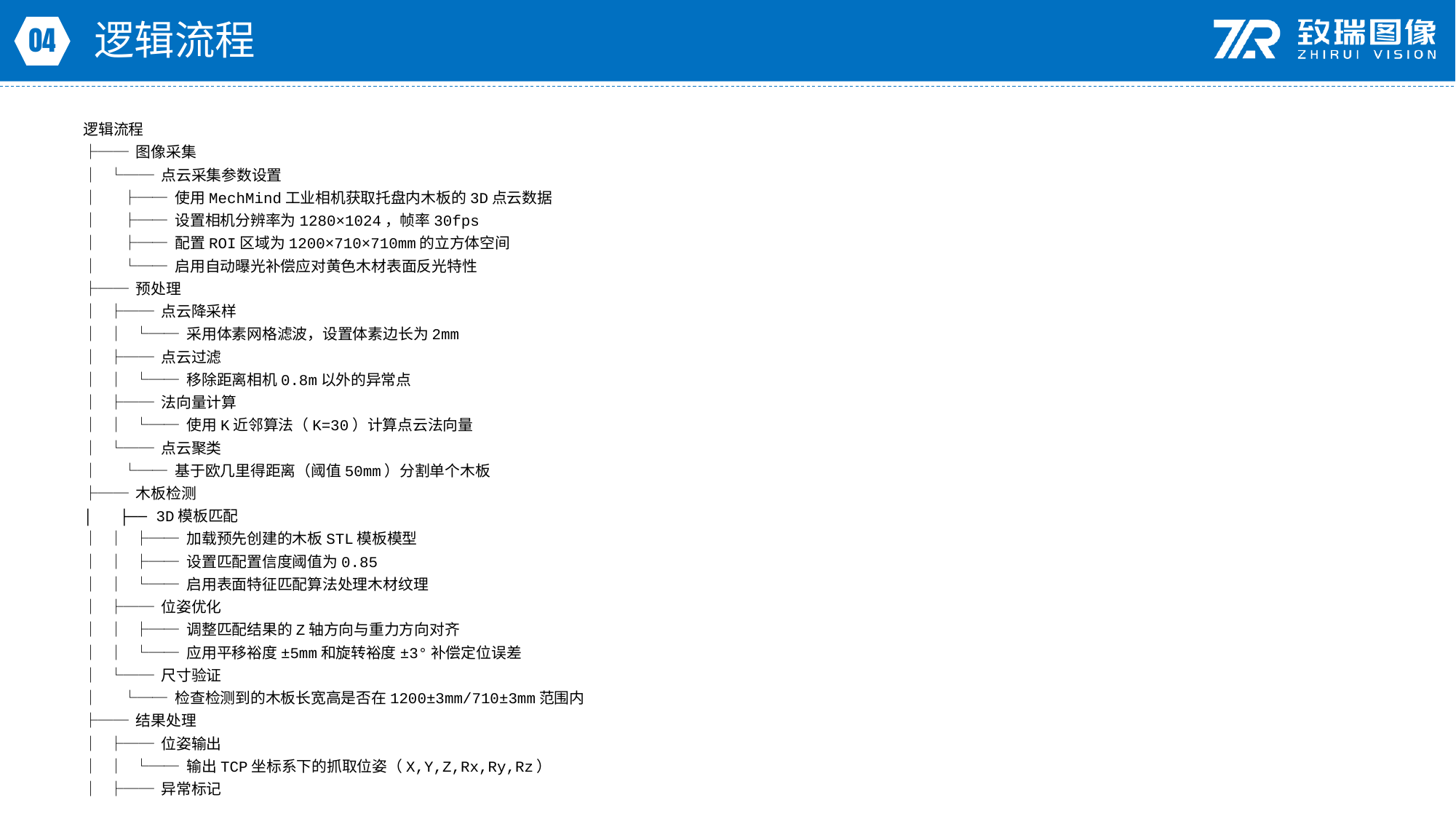

逻辑流程
04

逻辑流程
├── 图像采集
│   └── 点云采集参数设置
│       ├── 使用MechMind工业相机获取托盘内木板的3D点云数据
│       ├── 设置相机分辨率为1280×1024，帧率30fps
│       ├── 配置ROI区域为1200×710×710mm的立方体空间
│       └── 启用自动曝光补偿应对黄色木材表面反光特性
├── 预处理
│   ├── 点云降采样
│   │   └── 采用体素网格滤波，设置体素边长为2mm
│   ├── 点云过滤
│   │   └── 移除距离相机0.8m以外的异常点
│   ├── 法向量计算
│   │   └── 使用K近邻算法（K=30）计算点云法向量
│   └── 点云聚类
│       └── 基于欧几里得距离（阈值50mm）分割单个木板
├── 木板检测
│   ├── 3D模板匹配
│   │   ├── 加载预先创建的木板STL模板模型
│   │   ├── 设置匹配置信度阈值为0.85
│   │   └── 启用表面特征匹配算法处理木材纹理
│   ├── 位姿优化
│   │   ├── 调整匹配结果的Z轴方向与重力方向对齐
│   │   └── 应用平移裕度±5mm和旋转裕度±3°补偿定位误差
│   └── 尺寸验证
│       └── 检查检测到的木板长宽高是否在1200±3mm/710±3mm范围内
├── 结果处理
│   ├── 位姿输出
│   │   └── 输出TCP坐标系下的抓取位姿（X,Y,Z,Rx,Ry,Rz）
│   ├── 异常标记